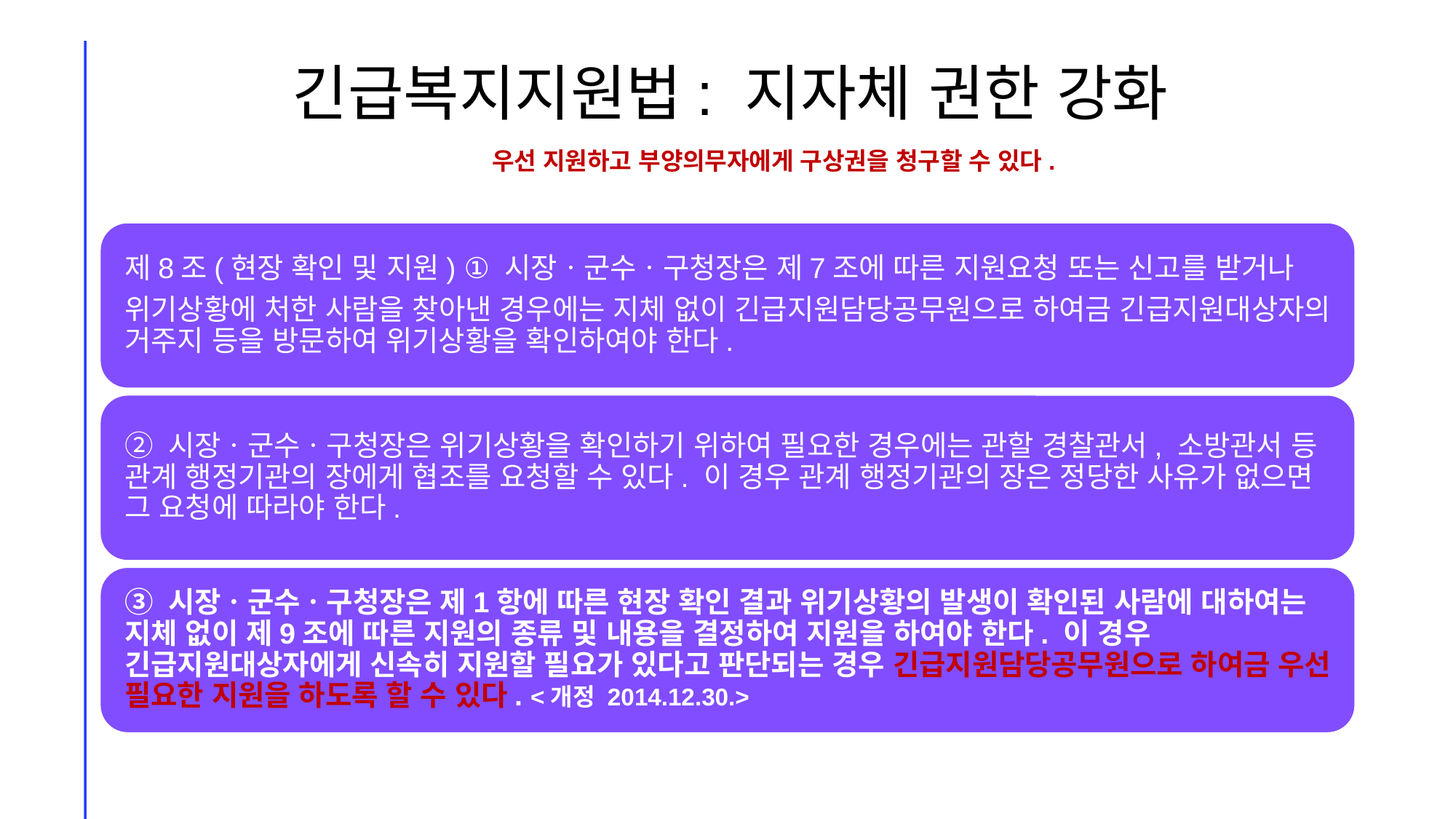

# 긴급복지지원법: 지자체 권한 강화
우선 지원하고 부양의무자에게 구상권을 청구할 수 있다.
제8조(현장 확인 및 지원) ① 시장ㆍ군수ㆍ구청장은 제7조에 따른 지원요청 또는 신고를 받거나
위기상황에 처한 사람을 찾아낸 경우에는 지체 없이 긴급지원담당공무원으로 하여금 긴급지원대상자의 거주지 등을 방문하여 위기상황을 확인하여야 한다.
② 시장ㆍ군수ㆍ구청장은 위기상황을 확인하기 위하여 필요한 경우에는 관할 경찰관서, 소방관서 등 관계 행정기관의 장에게 협조를 요청할 수 있다. 이 경우 관계 행정기관의 장은 정당한 사유가 없으면 그 요청에 따라야 한다.
③ 시장ㆍ군수ㆍ구청장은 제1항에 따른 현장 확인 결과 위기상황의 발생이 확인된 사람에 대하여는 지체 없이 제9조에 따른 지원의 종류 및 내용을 결정하여 지원을 하여야 한다. 이 경우 긴급지원대상자에게 신속히 지원할 필요가 있다고 판단되는 경우 긴급지원담당공무원으로 하여금 우선 필요한 지원을 하도록 할 수 있다. <개정 2014.12.30.>